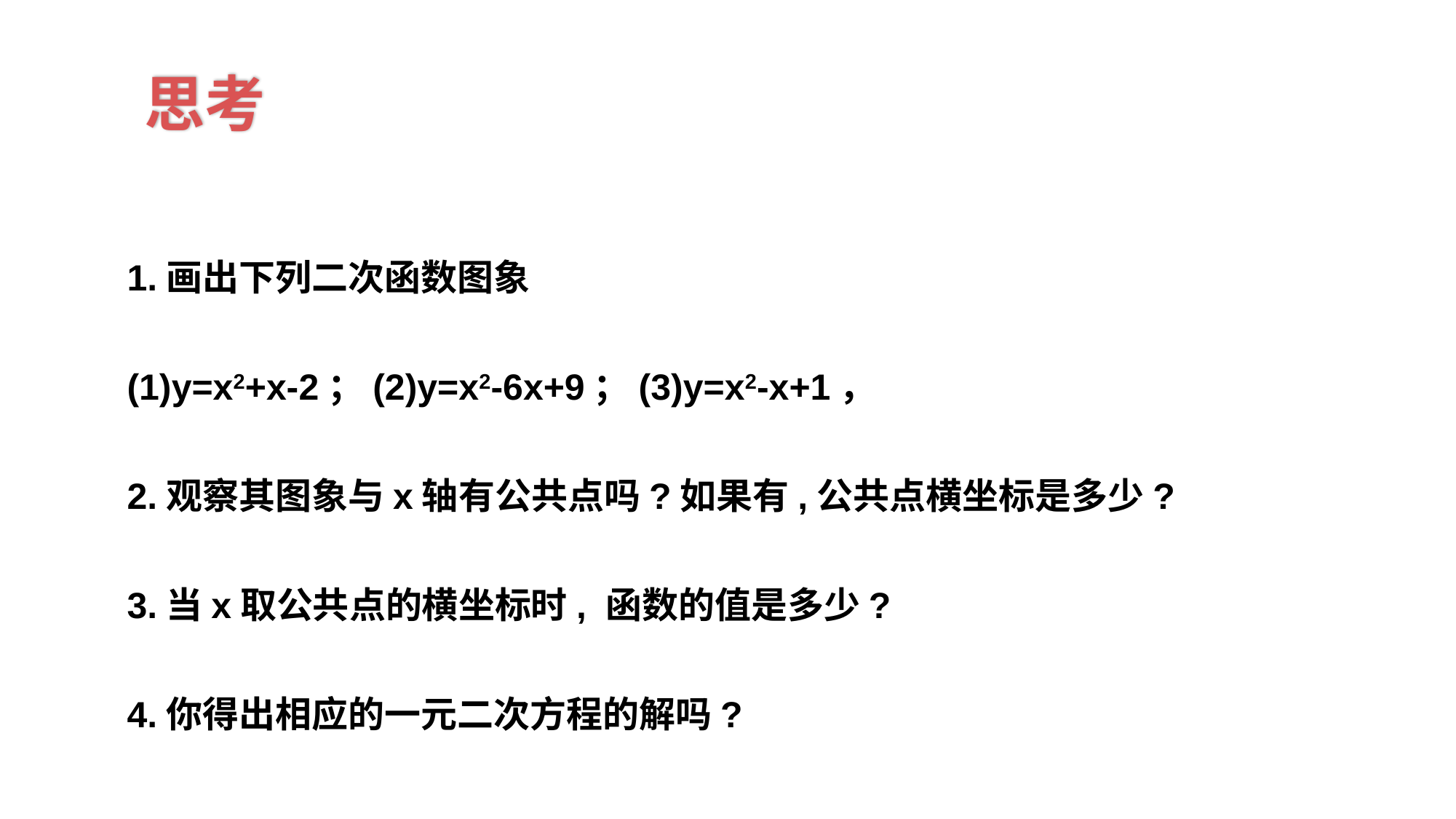

思考
1.画出下列二次函数图象
(1)y=x2+x-2；(2)y=x2-6x+9；(3)y=x2-x+1，
2.观察其图象与x轴有公共点吗?如果有,公共点横坐标是多少?
3.当x取公共点的横坐标时, 函数的值是多少?
4.你得出相应的一元二次方程的解吗?